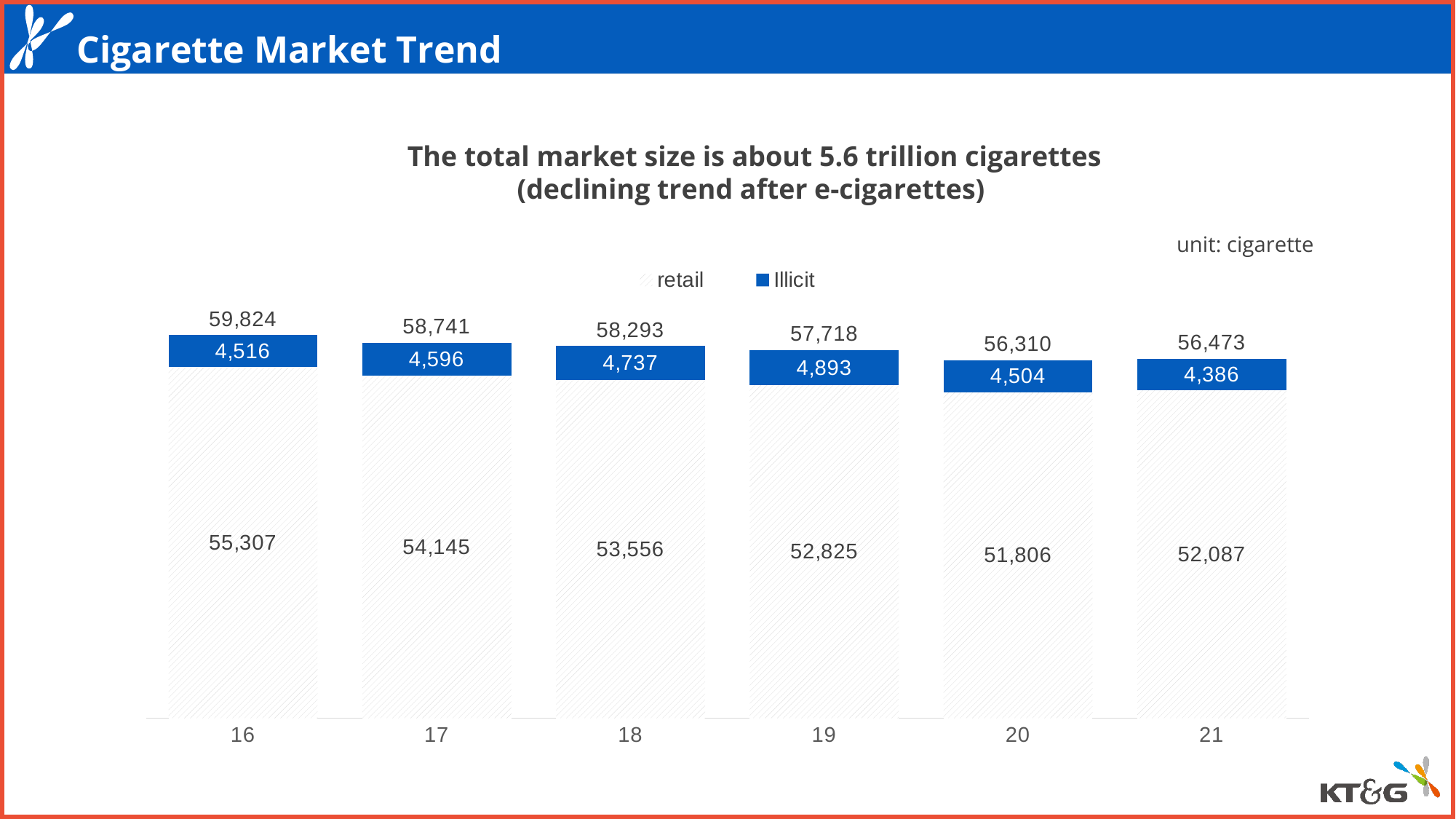

31슬라이드
Cigarette Market Trend
The total market size is about 5.6 trillion cigarettes
(declining trend after e-cigarettes)
unit: cigarette

### Chart

| Category | retail | Illicit | 계 |
|---|---|---|---|
| 16 | 55307.39599999999 | 4516.206 | 59823.600999999995 |
| 17 | 54144.805 | 4596.344 | 58741.149000000005 |
| 18 | 53556.39 | 4736.56 | 58292.95 |
| 19 | 52825.225 | 4893.099 | 57718.325 |
| 20 | 51806.273 | 4503.943 | 56310.21599999999 |
| 21 | 52087.419 | 4386.0509999999995 | 56473.47 |